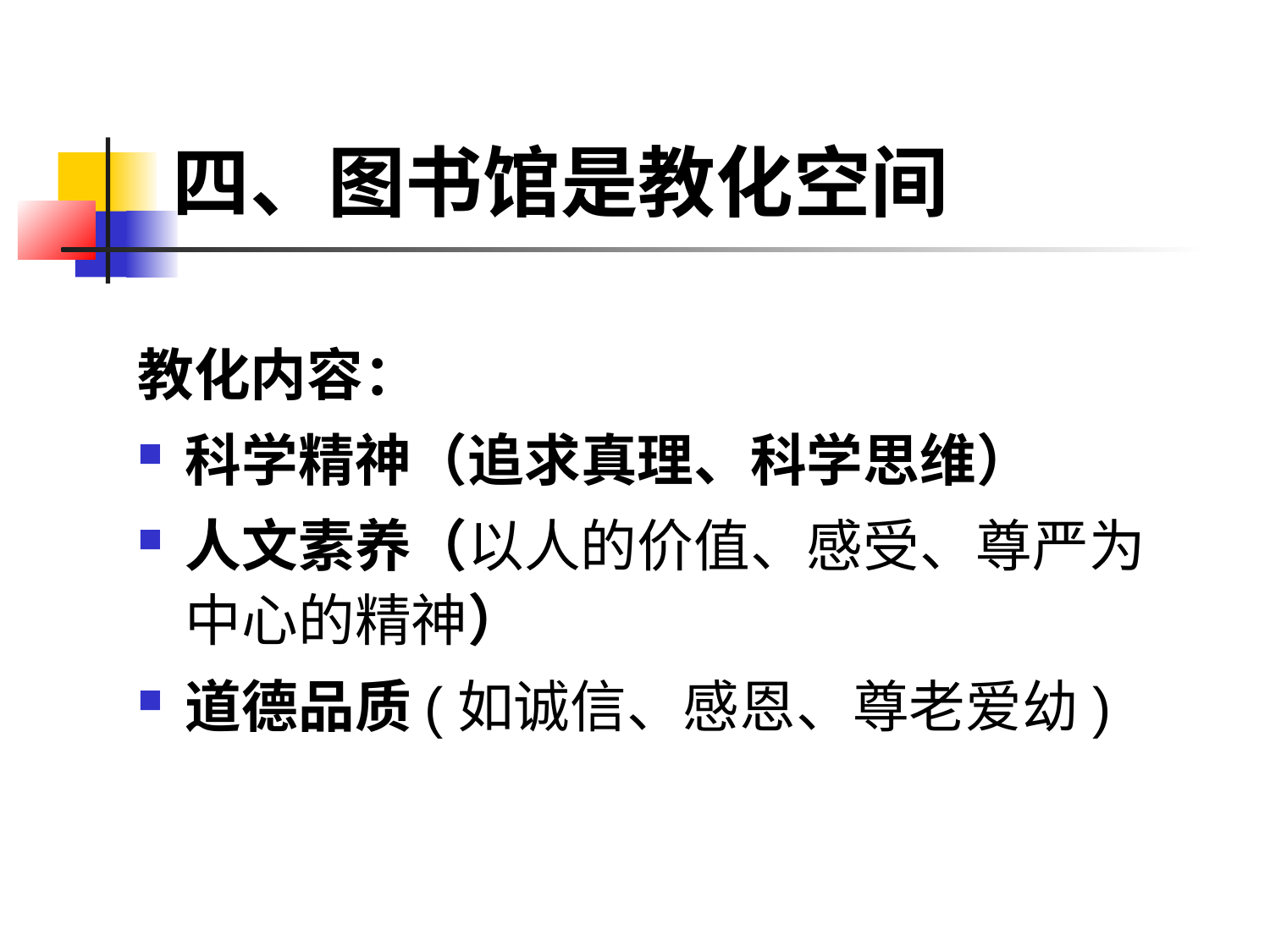

# 四、图书馆是教化空间
教化内容：
科学精神（追求真理、科学思维）
人文素养（以人的价值、感受、尊严为中心的精神）
道德品质(如诚信、感恩、尊老爱幼)